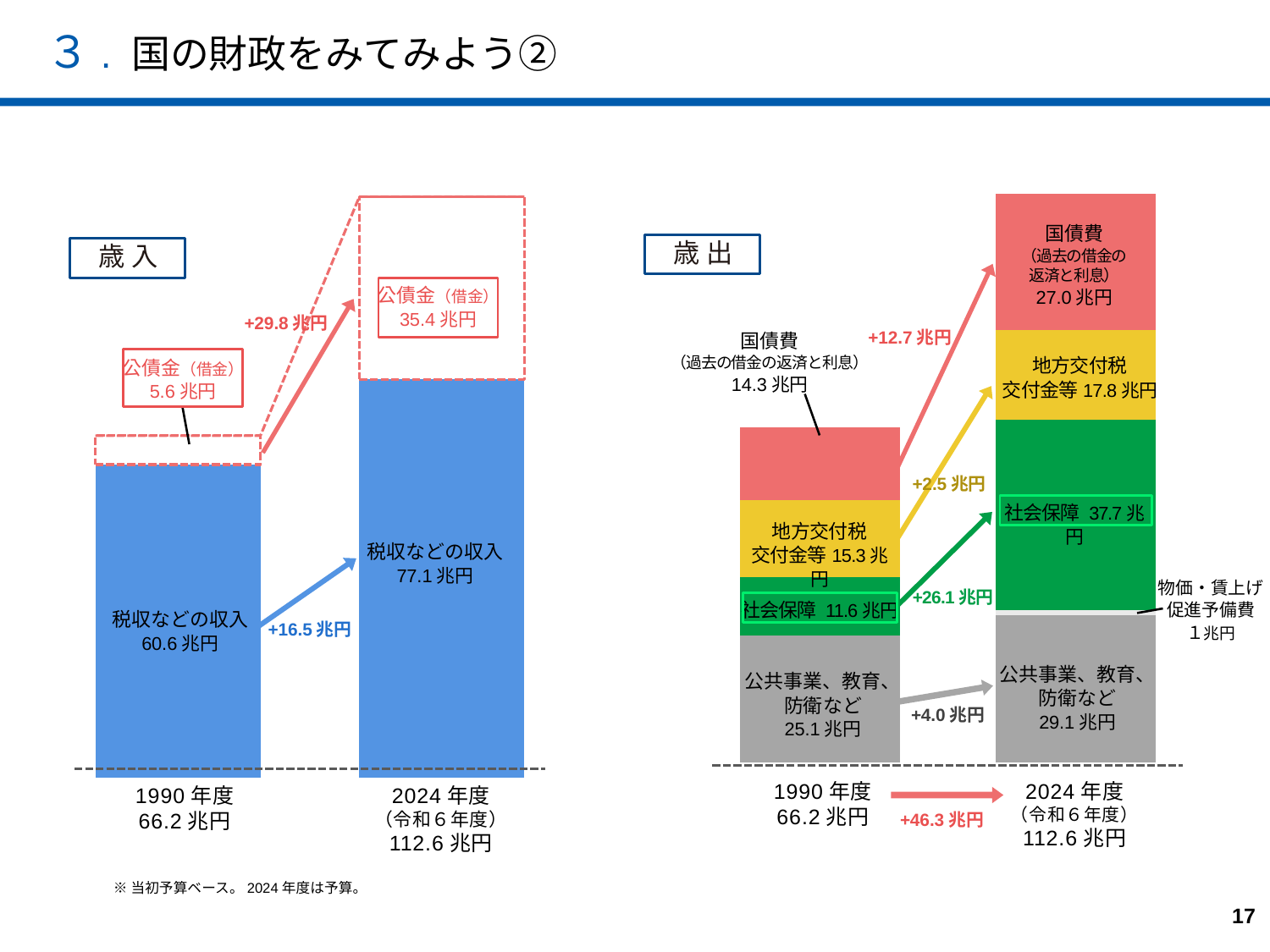

３. 国の財政をみてみよう②

### Chart

| Category |  |  |  |  |  |
|---|---|---|---|---|---|
国債費
（過去の借金の
返済と利息）
27.0兆円

歳 出
+12.7兆円
国債費
（過去の借金の返済と利息）
14.3兆円
地方交付税
交付金等17.8兆円

+2.5兆円
社会保障 37.7兆円

地方交付税
交付金等15.3兆円

物価・賃上げ
促進予備費
１兆円
+26.1兆円
社会保障 11.6兆円

公共事業、教育、
防衛など
29.1兆円
公共事業、教育、
防衛など
25.1兆円

+4.0兆円
1990年度
66.2兆円
2024年度
（令和６年度）
112.6兆円

+46.3兆円

### Chart

| Category |  |  |
|---|---|---|
歳 入
公債金（借金）
35.4兆円

+29.8兆円
公債金（借金）
5.6兆円

税収などの収入
77.1兆円

税収などの収入
60.6兆円
+16.5兆円
1990年度
66.2兆円
2024年度
（令和６年度）
112.6兆円
※当初予算ベース。2024年度は予算。
17